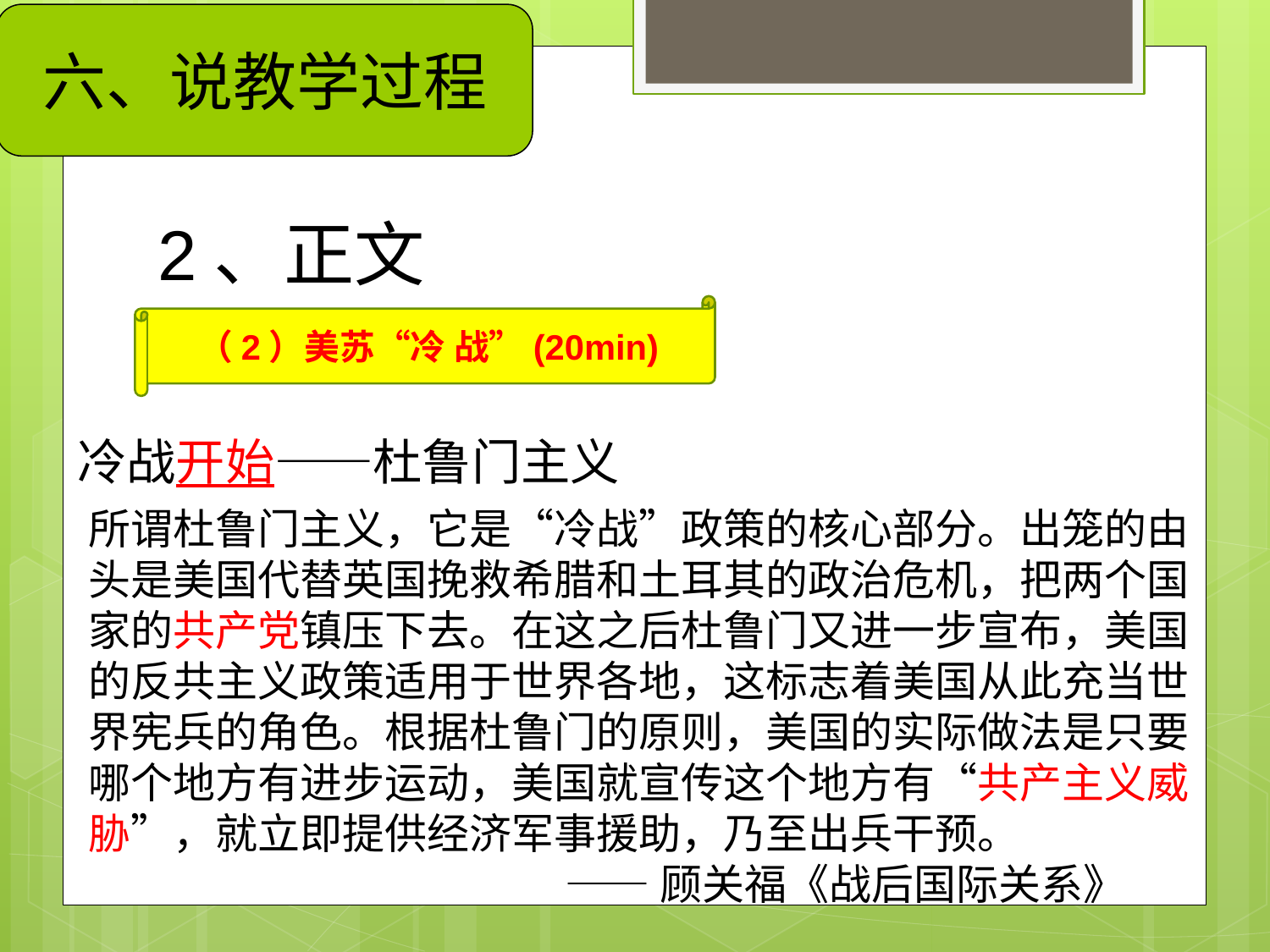

六、说教学过程
# 2、正文
（2）美苏“冷 战”(20min)

冷战开始——杜鲁门主义
所谓杜鲁门主义，它是“冷战”政策的核心部分。出笼的由头是美国代替英国挽救希腊和土耳其的政治危机，把两个国家的共产党镇压下去。在这之后杜鲁门又进一步宣布，美国的反共主义政策适用于世界各地，这标志着美国从此充当世界宪兵的角色。根据杜鲁门的原则，美国的实际做法是只要哪个地方有进步运动，美国就宣传这个地方有“共产主义威胁”，就立即提供经济军事援助，乃至出兵干预。
                                                  ——顾关福《战后国际关系》